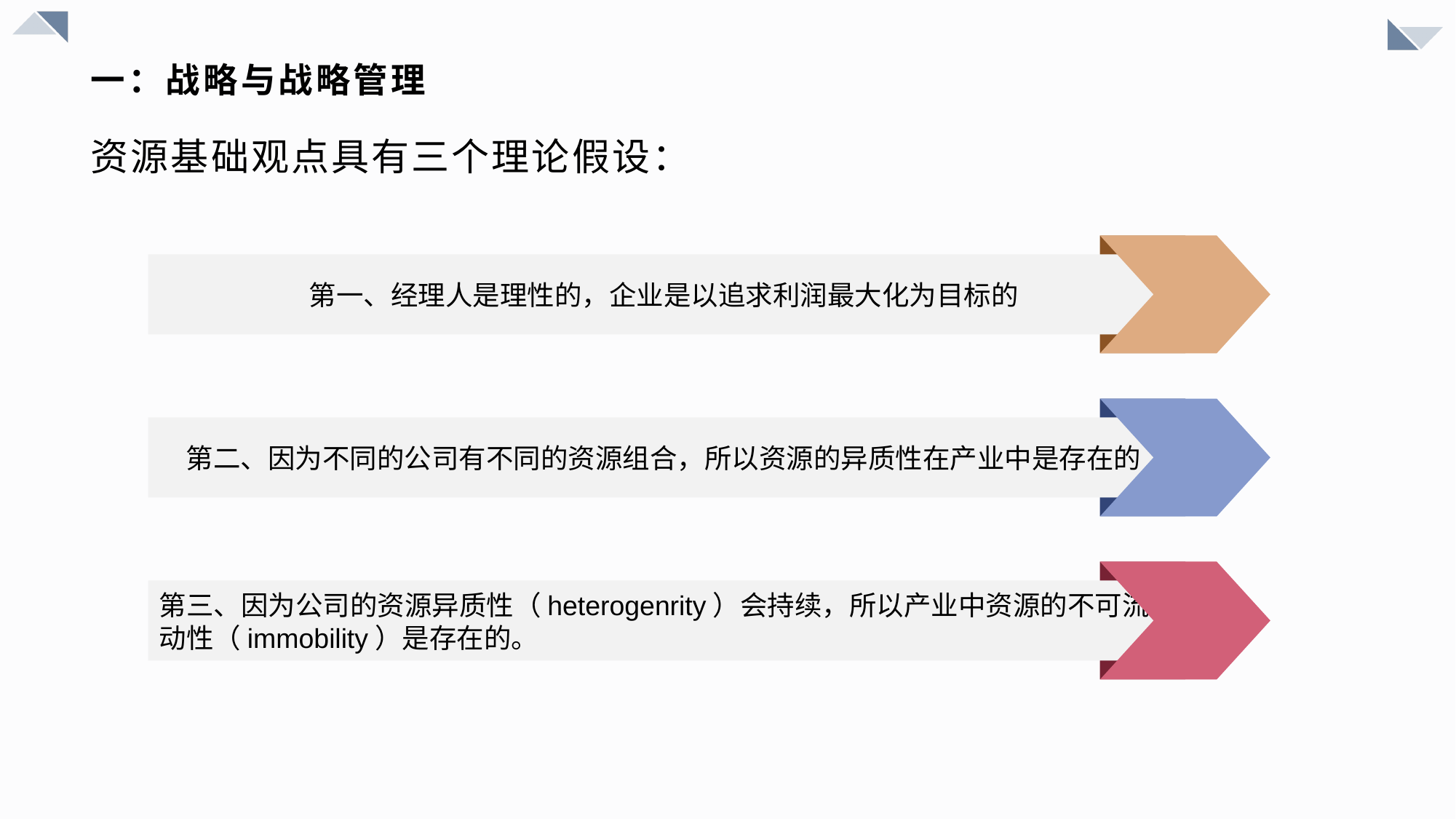

# 一：战略与战略管理
资源基础观点具有三个理论假设：

第一、经理人是理性的，企业是以追求利润最大化为目标的

第二、因为不同的公司有不同的资源组合，所以资源的异质性在产业中是存在的

第三、因为公司的资源异质性（heterogenrity）会持续，所以产业中资源的不可流动性（immobility）是存在的。